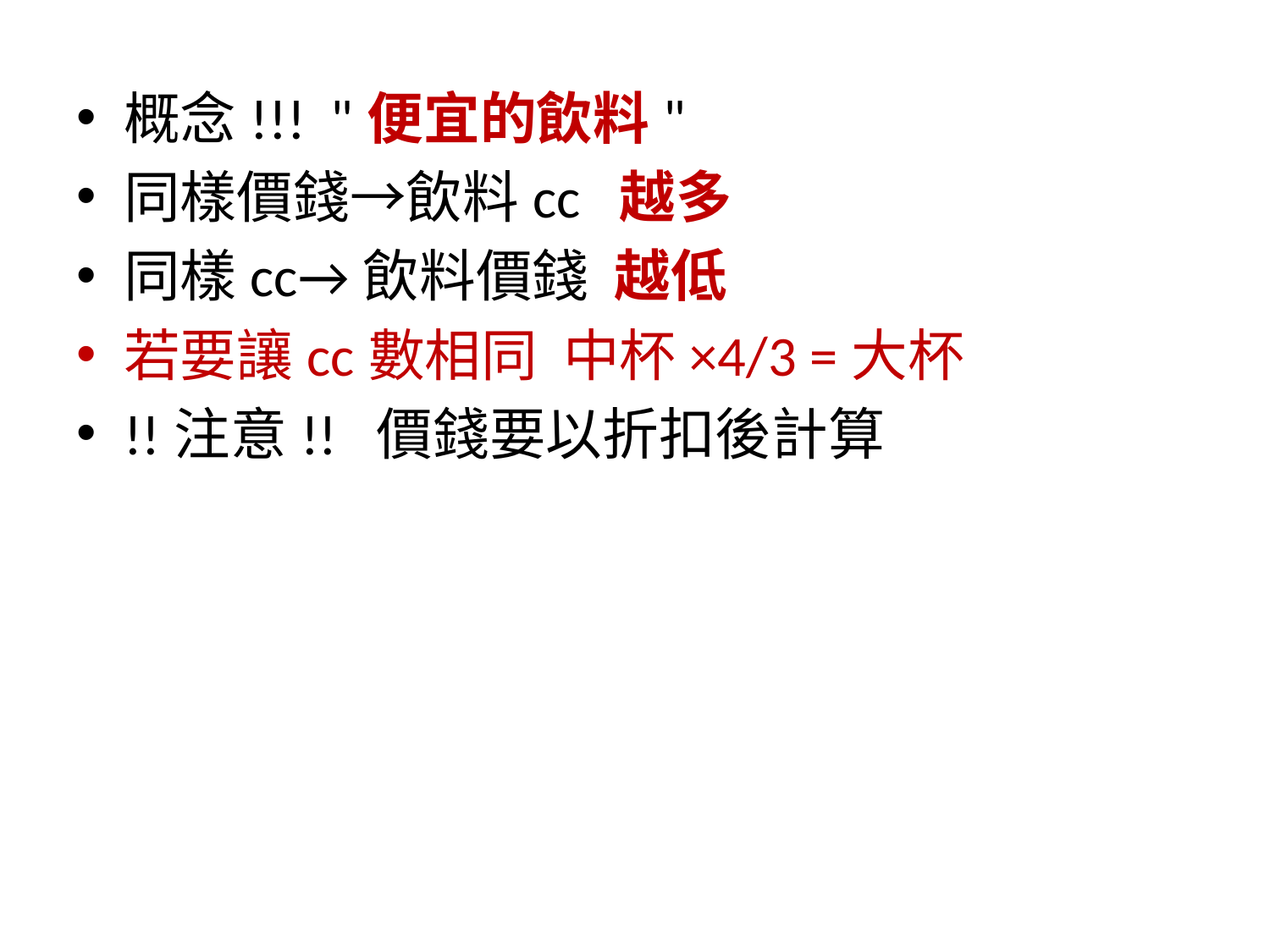

概念!!!  "便宜的飲料"
同樣價錢→飲料cc  越多
同樣cc→飲料價錢  越低
若要讓cc數相同  中杯×4/3 =大杯
!!注意!!  價錢要以折扣後計算